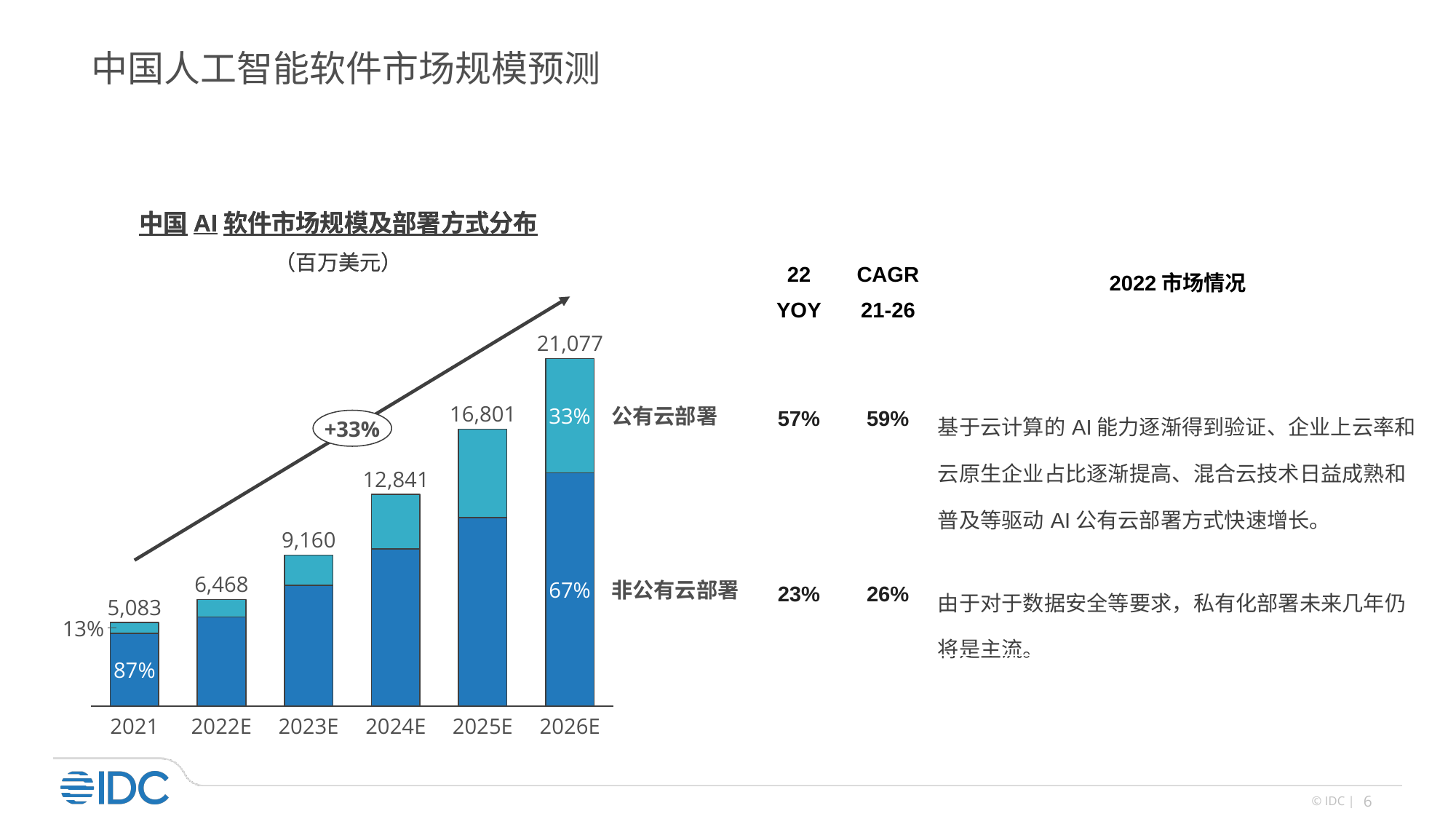

# 中国人工智能软件市场规模预测
中国AI软件市场规模及部署方式分布
（百万美元）
中国AI软件市场规模及部署方式分布
（百万美元）
| 22 YOY | CAGR 21-26 | 2022市场情况 |
| --- | --- | --- |
| 57% | 59% | 基于云计算的AI能力逐渐得到验证、企业上云率和云原生企业占比逐渐提高、混合云技术日益成熟和普及等驱动AI公有云部署方式快速增长。 |
| 23% | 26% | 由于对于数据安全等要求，私有化部署未来几年仍将是主流。 |
21,077

### Chart

| Category |  |  |
|---|---|---|
16,801
33%
公有云部署
+33%
12,841
9,160
6,468
67%
非公有云部署
5,083
13%
87%
2021
2022E
2023E
2024E
2025E
2026E